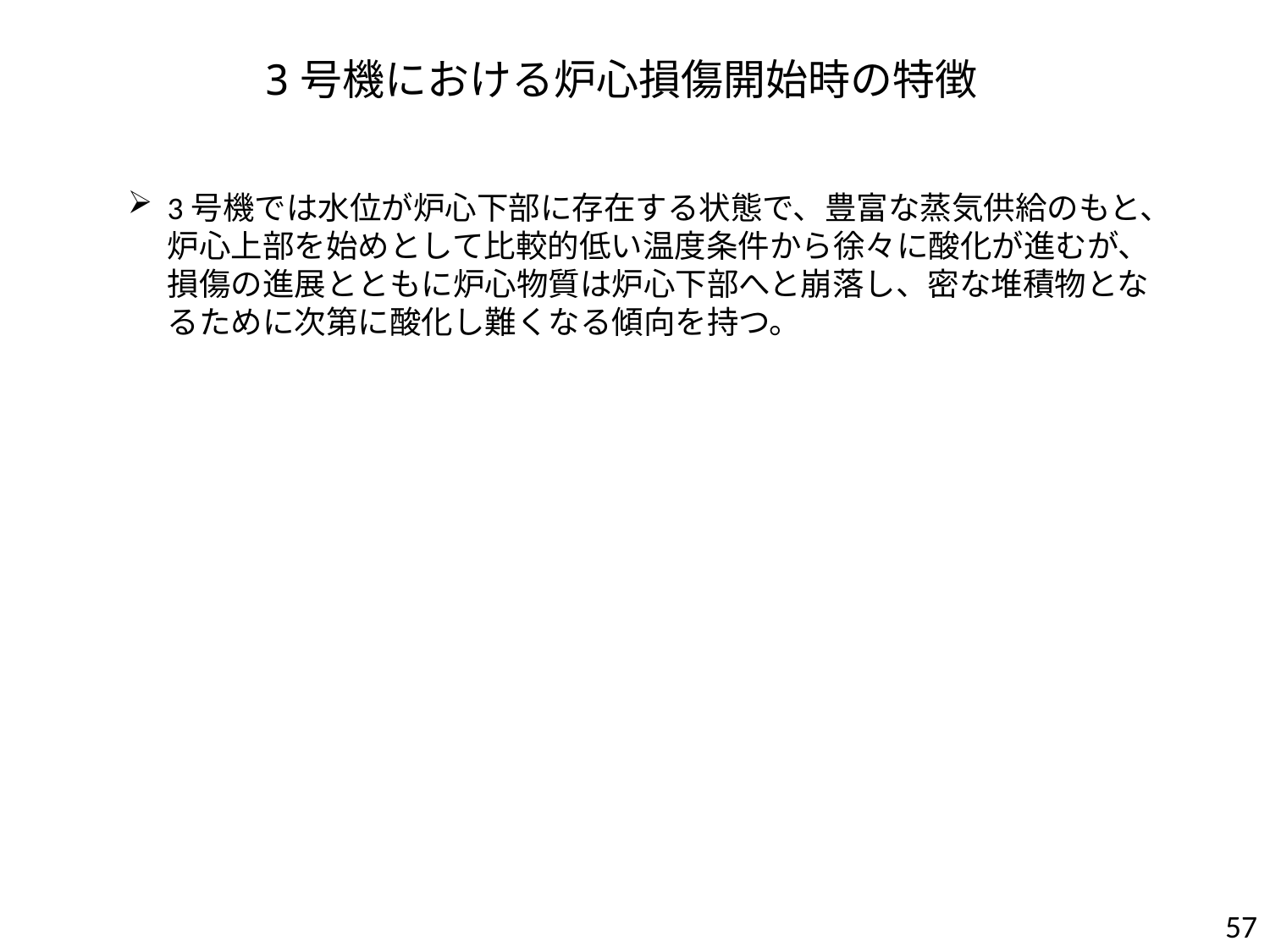

3号機における炉心損傷開始時の特徴
3号機では水位が炉心下部に存在する状態で、豊富な蒸気供給のもと、炉心上部を始めとして比較的低い温度条件から徐々に酸化が進むが、損傷の進展とともに炉心物質は炉心下部へと崩落し、密な堆積物となるために次第に酸化し難くなる傾向を持つ。
57